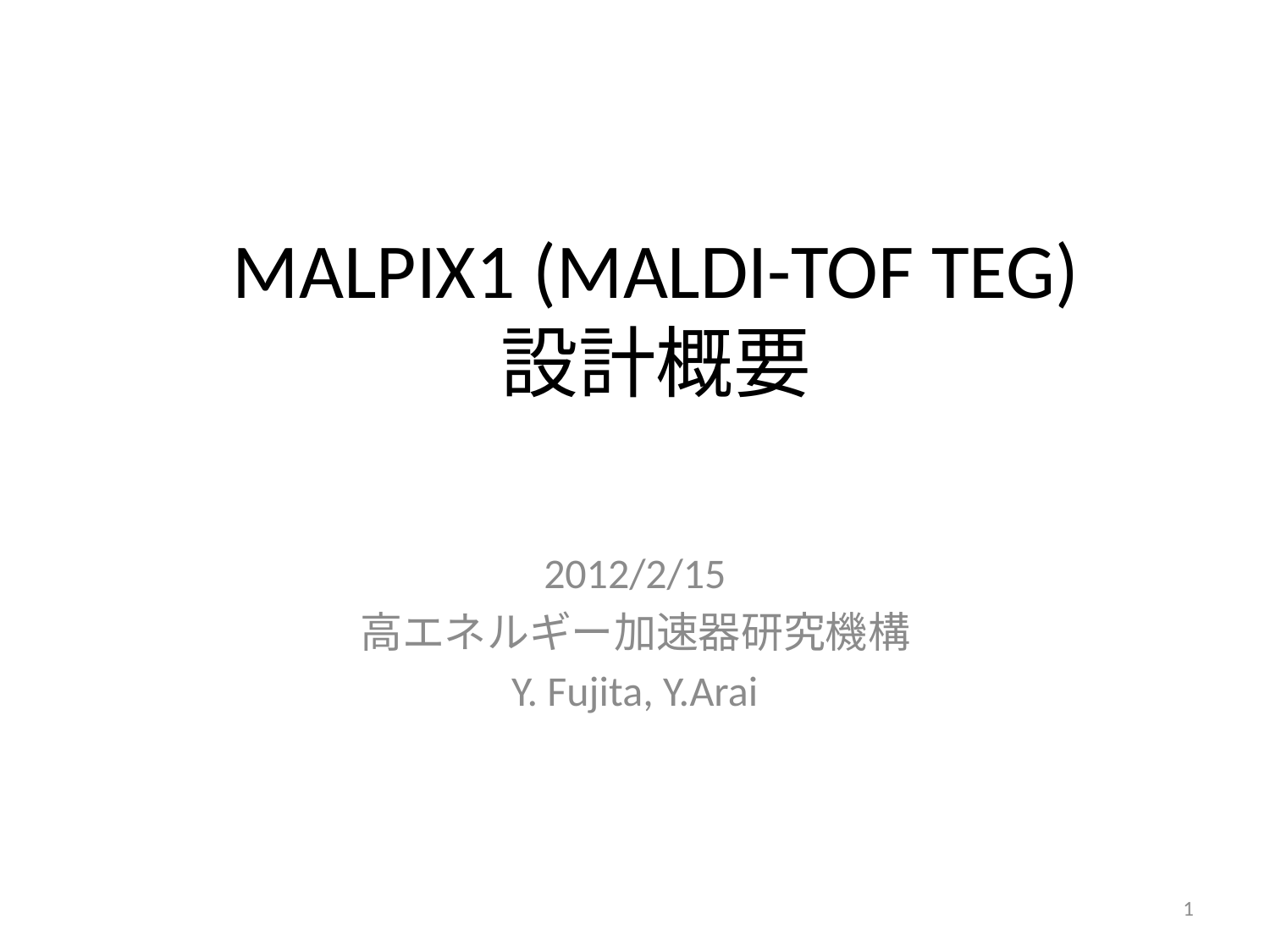

# MALPIX1 (MALDI-TOF TEG) 設計概要
2012/2/15
高エネルギー加速器研究機構
Y. Fujita, Y.Arai
1